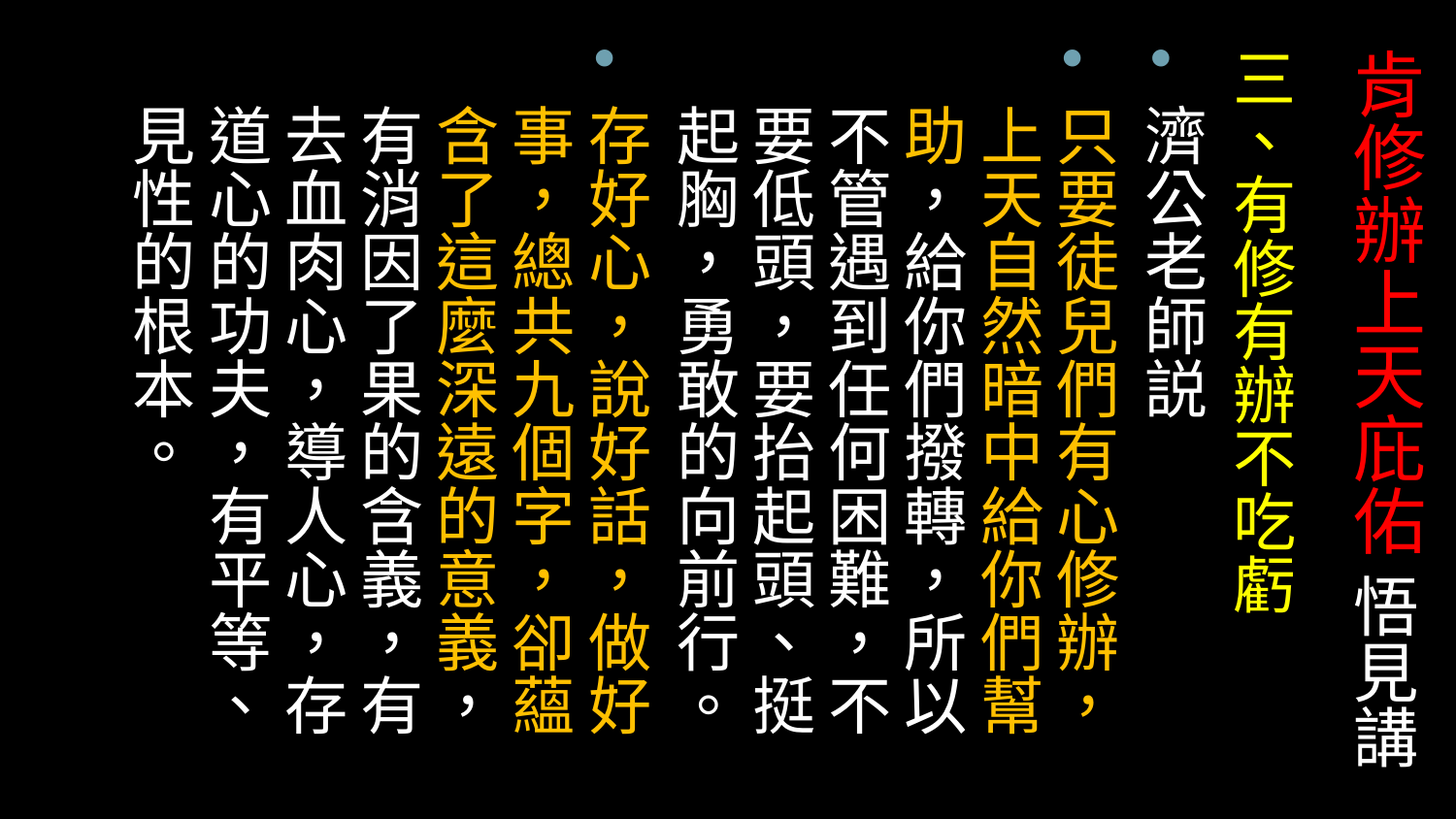

# 肯修辦上天庇佑 悟見講
三、有修有辦不吃虧
濟公老師説
只要徒兒們有心修辦，上天自然暗中給你們幫助，給你們撥轉，所以不管遇到任何困難，不要低頭，要抬起頭、挺起胸，勇敢的向前行。
存好心，說好話，做好事，總共九個字，卻蘊含了這麼深遠的意義，有消因了果的含義，有去血肉心，導人心，存道心的功夫，有平等、見性的根本。